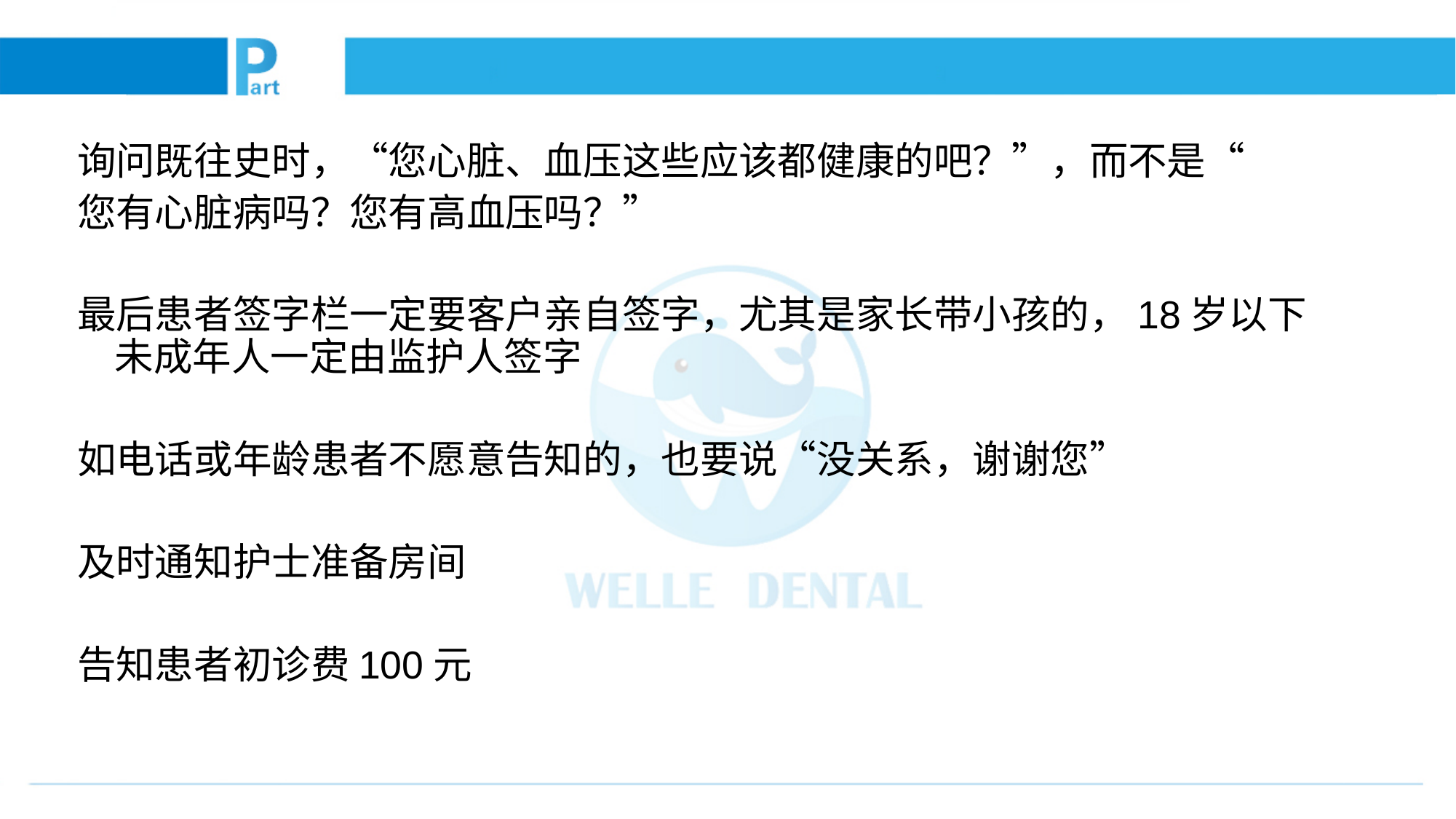

询问既往史时，“您心脏、血压这些应该都健康的吧？”，而不是“
您有心脏病吗？您有高血压吗？”

最后患者签字栏一定要客户亲自签字，尤其是家长带小孩的，18岁以下未成年人一定由监护人签字

如电话或年龄患者不愿意告知的，也要说“没关系，谢谢您”

及时通知护士准备房间

告知患者初诊费100元